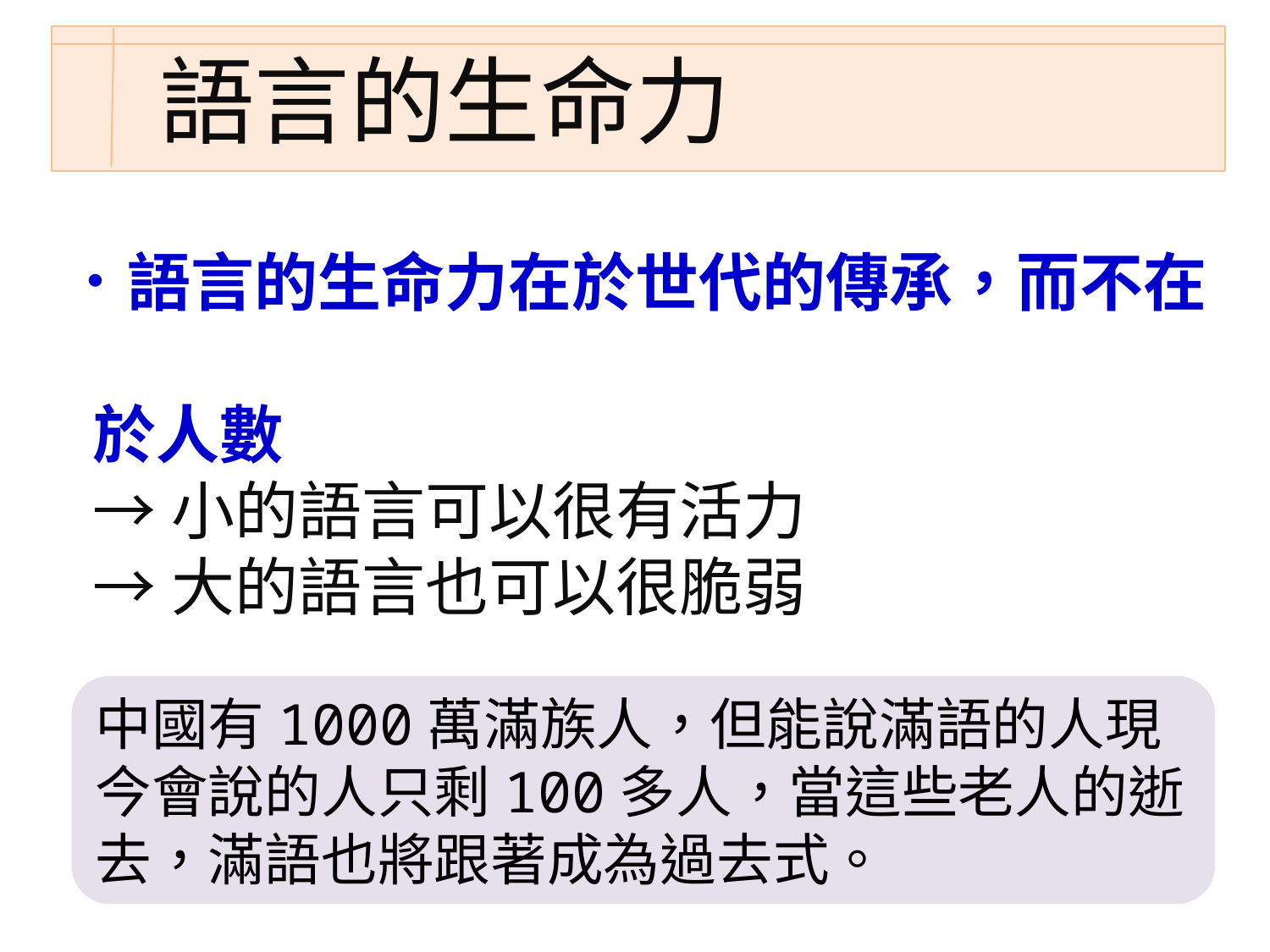

語言的生命力
．語言的生命力在於世代的傳承，而不在　
  於人數
  →小的語言可以很有活力
  →大的語言也可以很脆弱

中國有1000萬滿族人，但能說滿語的人現今會說的人只剩100多人，當這些老人的逝去，滿語也將跟著成為過去式。